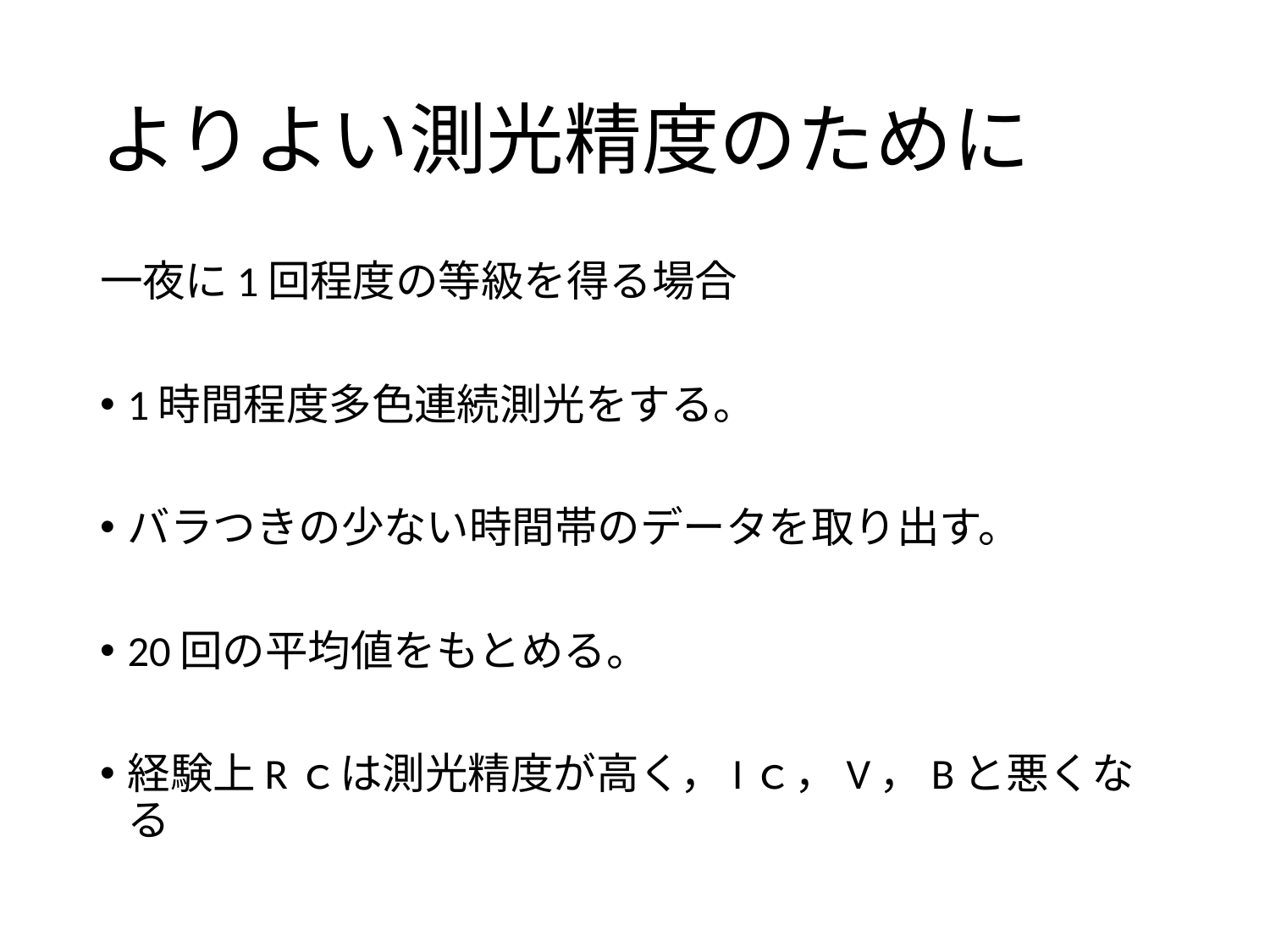

# よりよい測光精度のために
一夜に1回程度の等級を得る場合

1時間程度多色連続測光をする。

バラつきの少ない時間帯のデータを取り出す。

20回の平均値をもとめる。

経験上Rｃは測光精度が高く，Iｃ，V，Bと悪くなる